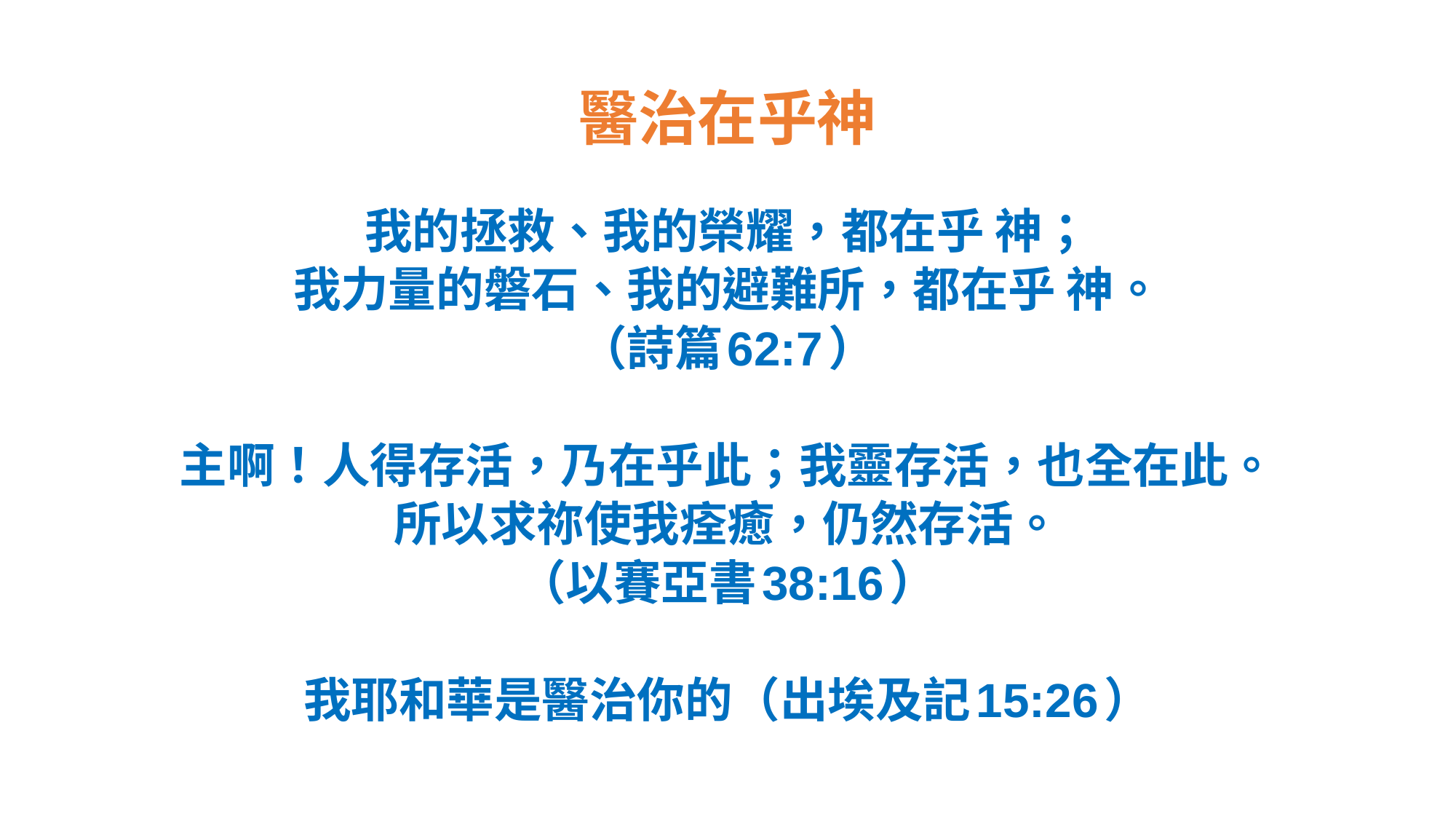

# 醫治在乎神
我的拯救、我的榮耀，都在乎 神；
我力量的磐石、我的避難所，都在乎 神。
（詩篇62:7）

主啊！人得存活，乃在乎此；我靈存活，也全在此。
所以求祢使我痊癒，仍然存活。
（以賽亞書38:16）

我耶和華是醫治你的（出埃及記15:26）